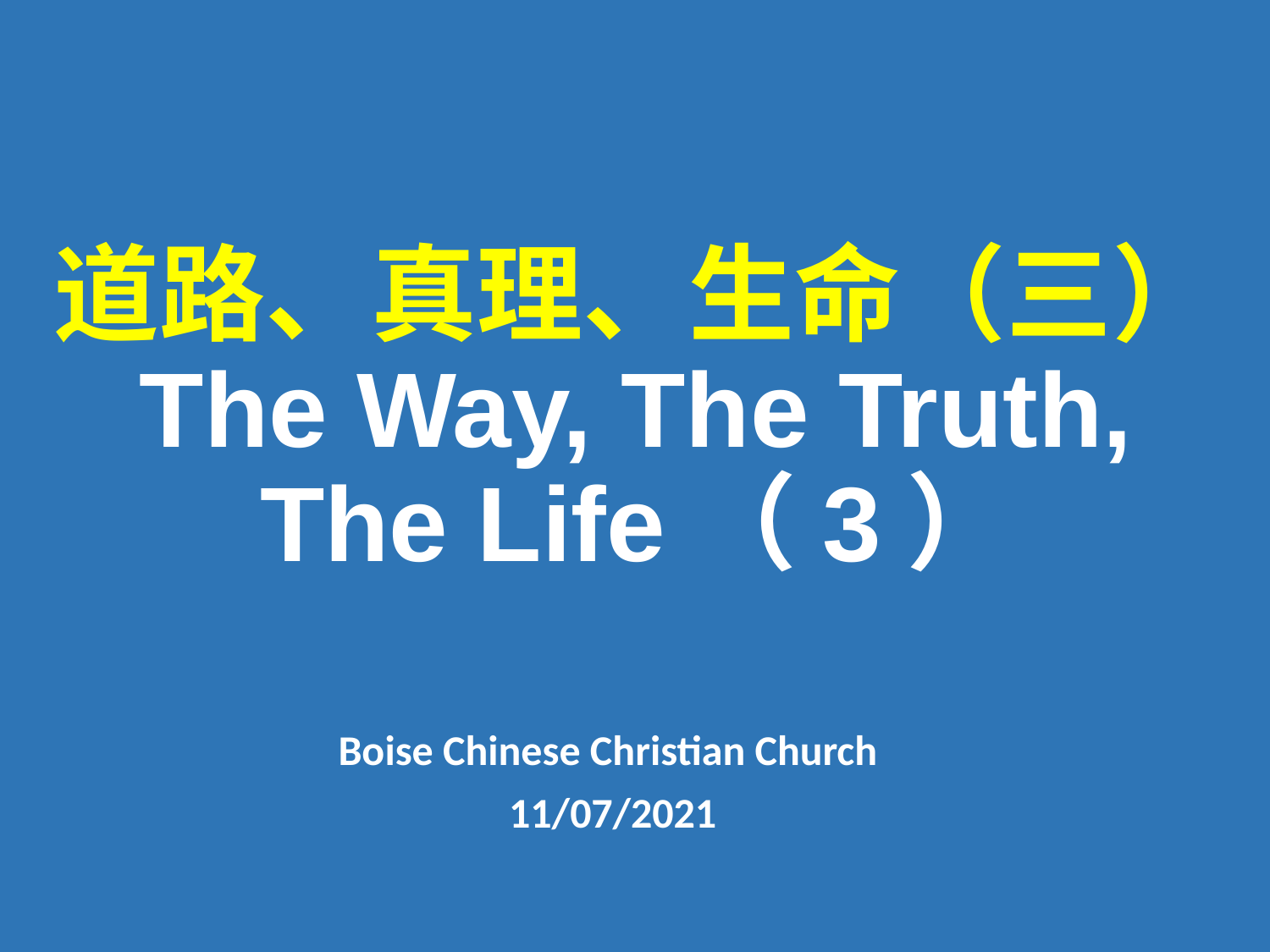

# 道路、真理、生命（三） The Way, The Truth, The Life（3）
Boise Chinese Christian Church
11/07/2021